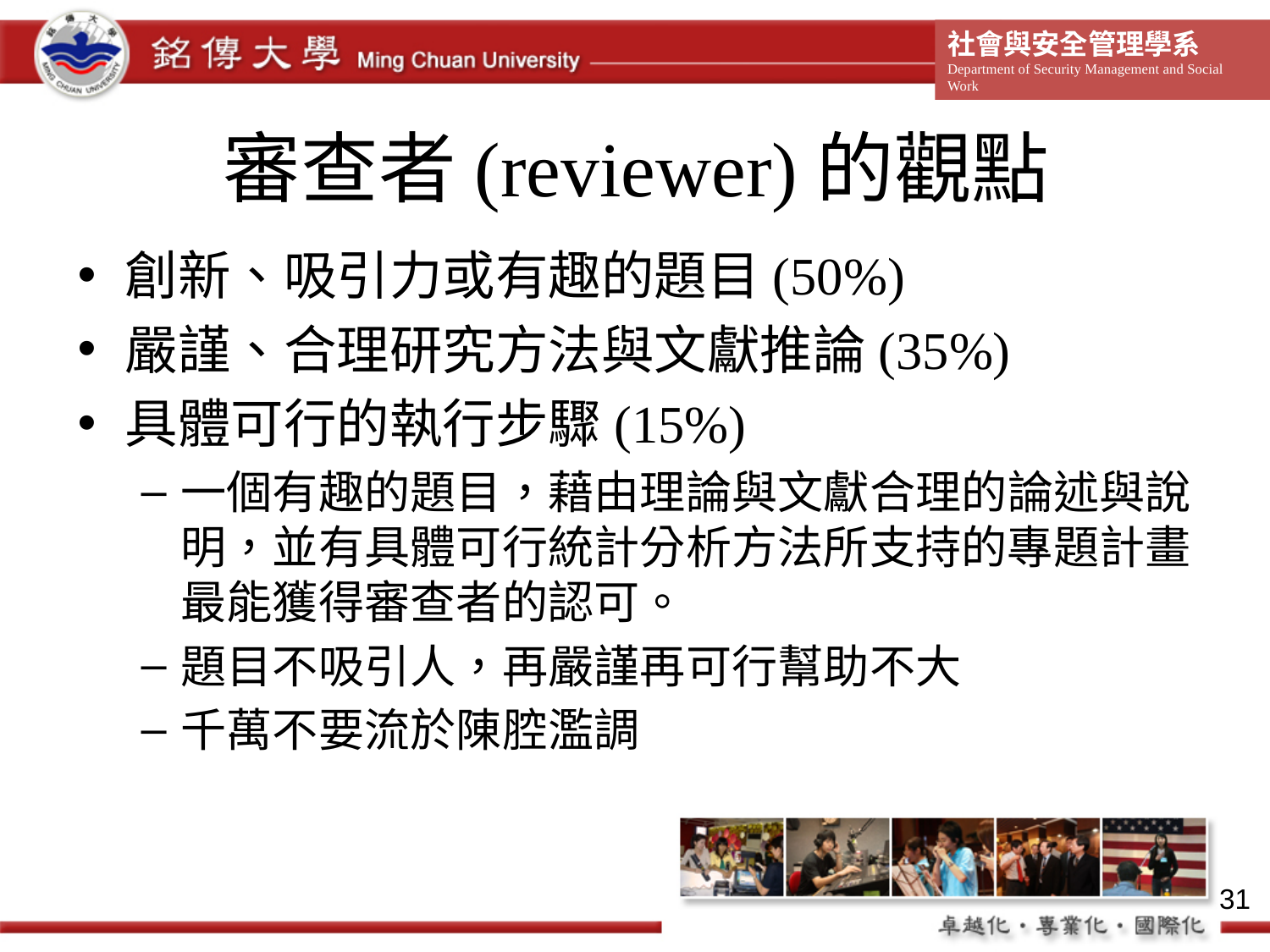

# 審查者(reviewer)的觀點
創新、吸引力或有趣的題目(50%)
嚴謹、合理研究方法與文獻推論(35%)
具體可行的執行步驟(15%)
一個有趣的題目，藉由理論與文獻合理的論述與說明，並有具體可行統計分析方法所支持的專題計畫最能獲得審查者的認可。
題目不吸引人，再嚴謹再可行幫助不大
千萬不要流於陳腔濫調

31